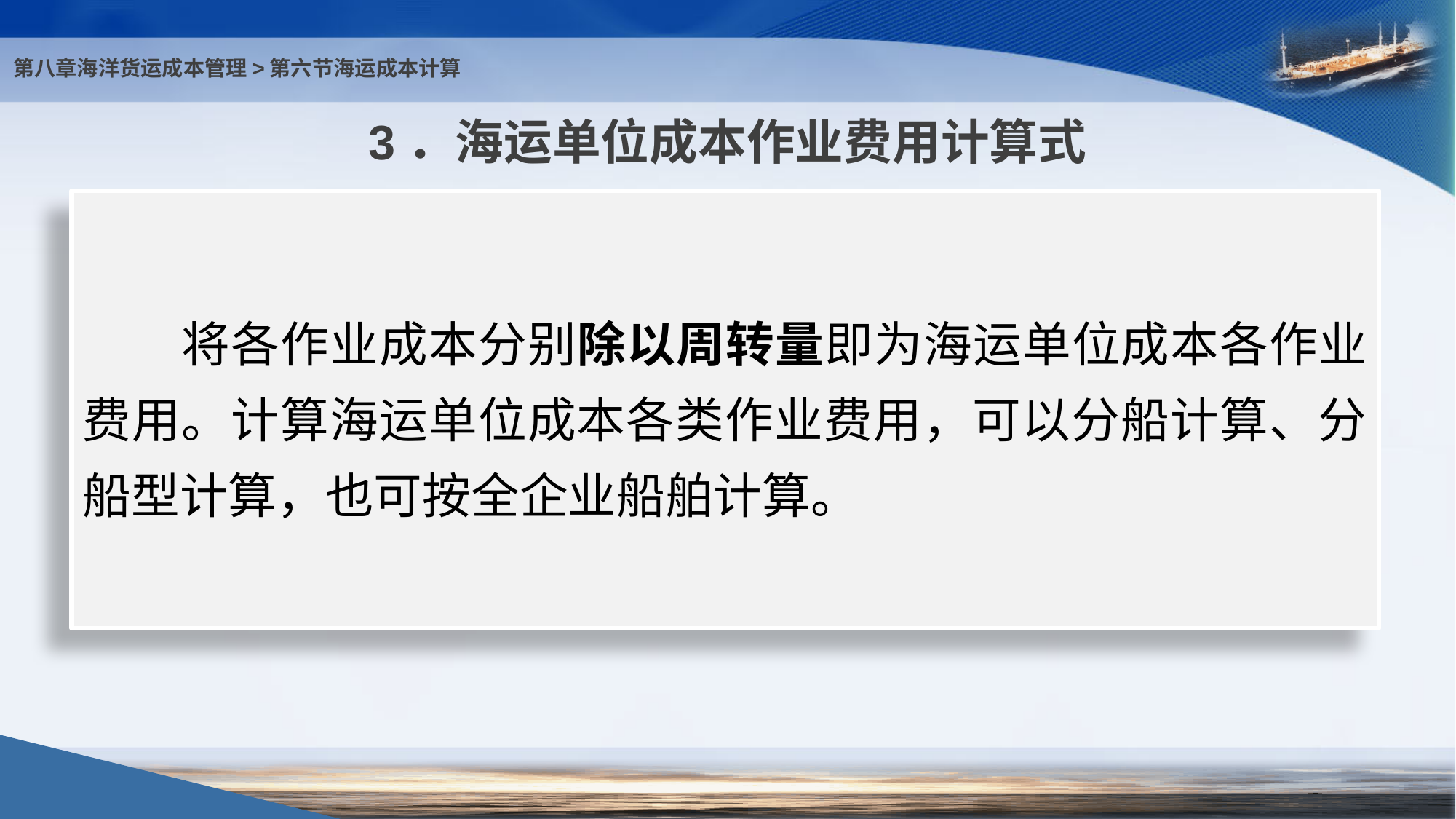

第八章海洋货运成本管理>第六节海运成本计算
# 3．海运单位成本作业费用计算式
将各作业成本分别除以周转量即为海运单位成本各作业费用。计算海运单位成本各类作业费用，可以分船计算、分船型计算，也可按全企业船舶计算。